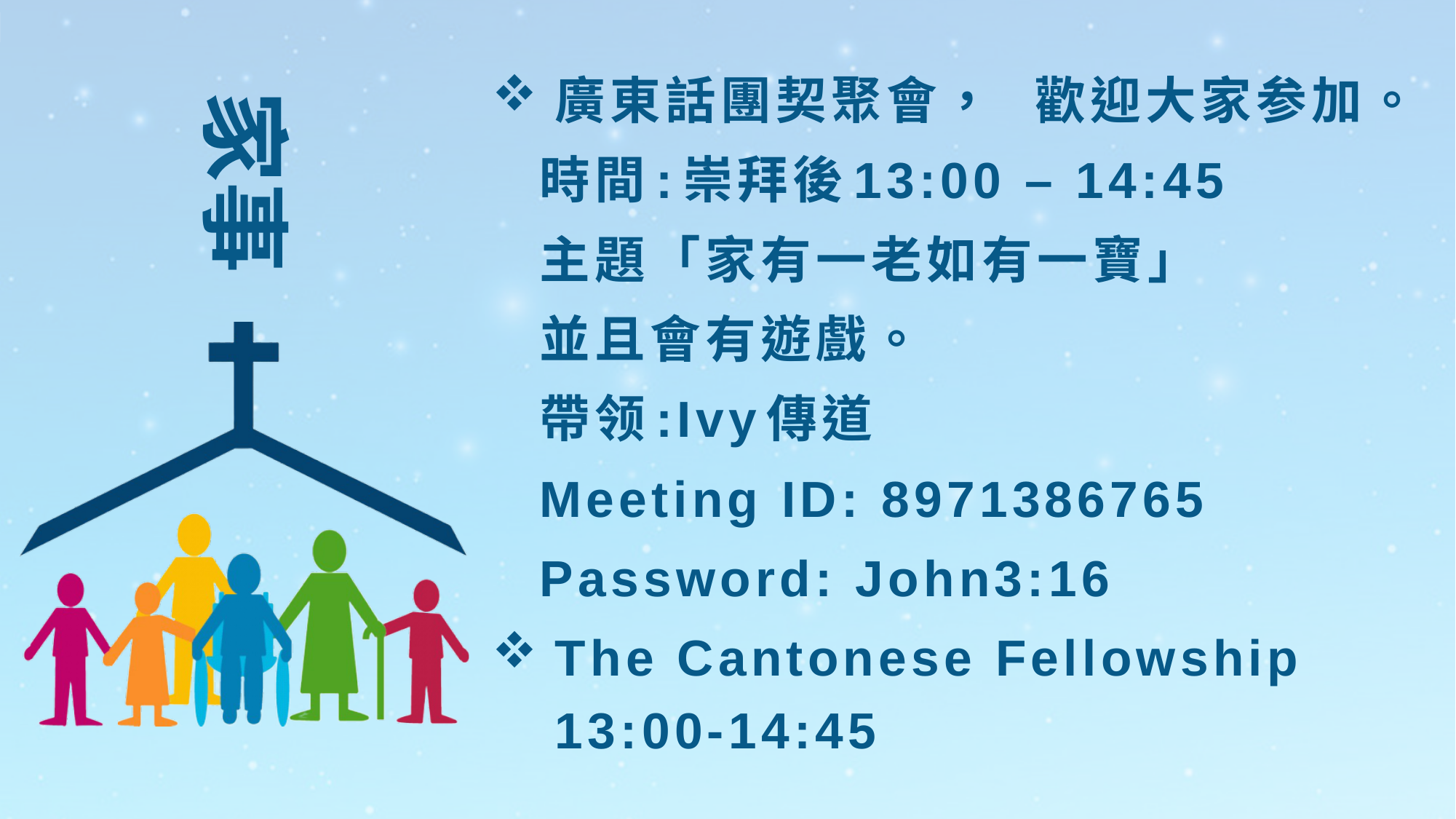

廣東話團契聚會，	歡迎大家参加。
	時間:崇拜後13:00 – 14:45
	主題「家有一老如有一寶」
	並且會有遊戲。
	帶领:Ivy傳道
	Meeting ID: 8971386765
	Password: John3:16
The Cantonese Fellowship 13:00-14:45